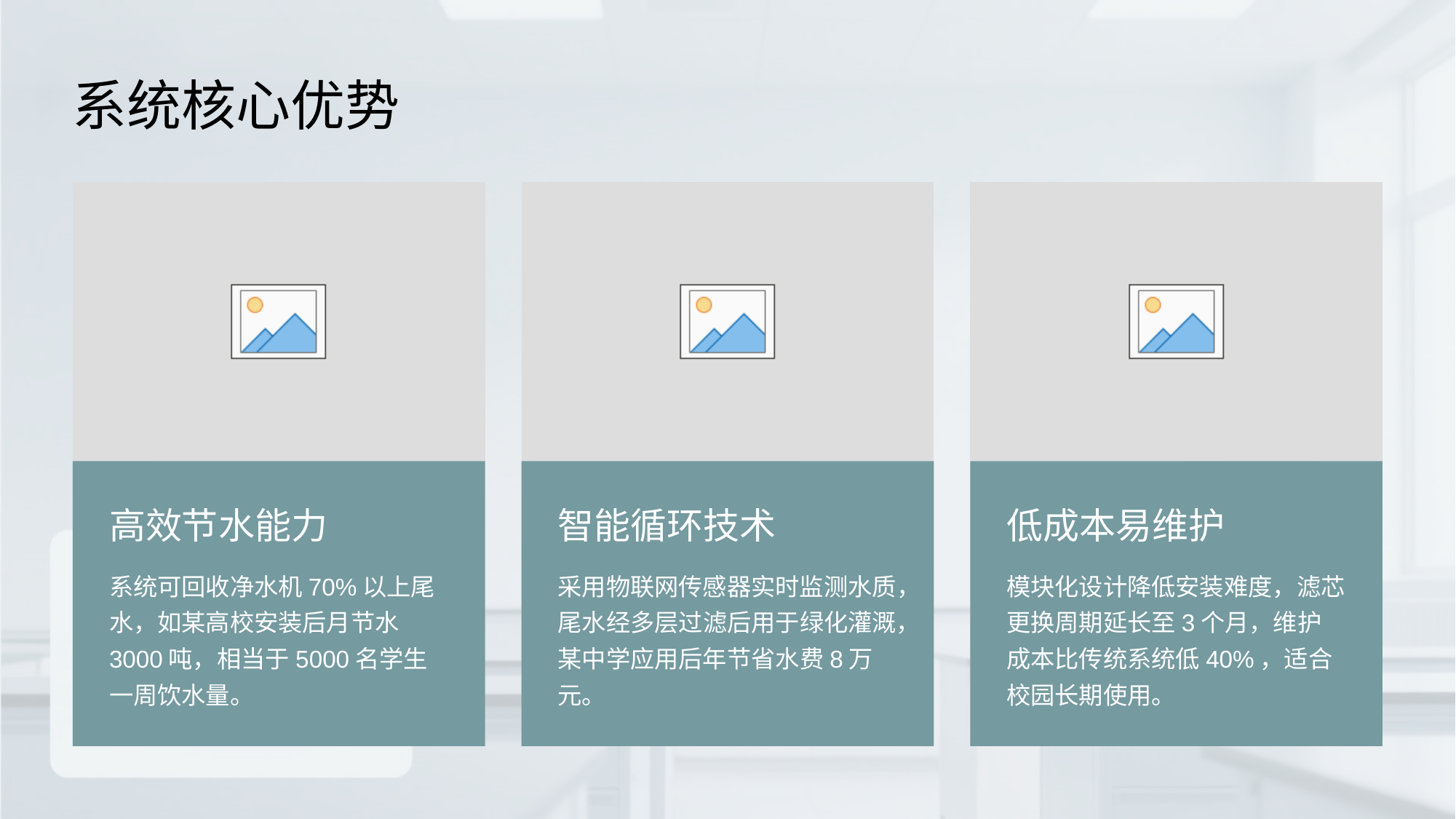

系统核心优势

高效节水能力
智能循环技术
低成本易维护
系统可回收净水机70%以上尾水，如某高校安装后月节水3000吨，相当于5000名学生一周饮水量。
采用物联网传感器实时监测水质，尾水经多层过滤后用于绿化灌溉，某中学应用后年节省水费8万元。
模块化设计降低安装难度，滤芯更换周期延长至3个月，维护成本比传统系统低40%，适合校园长期使用。